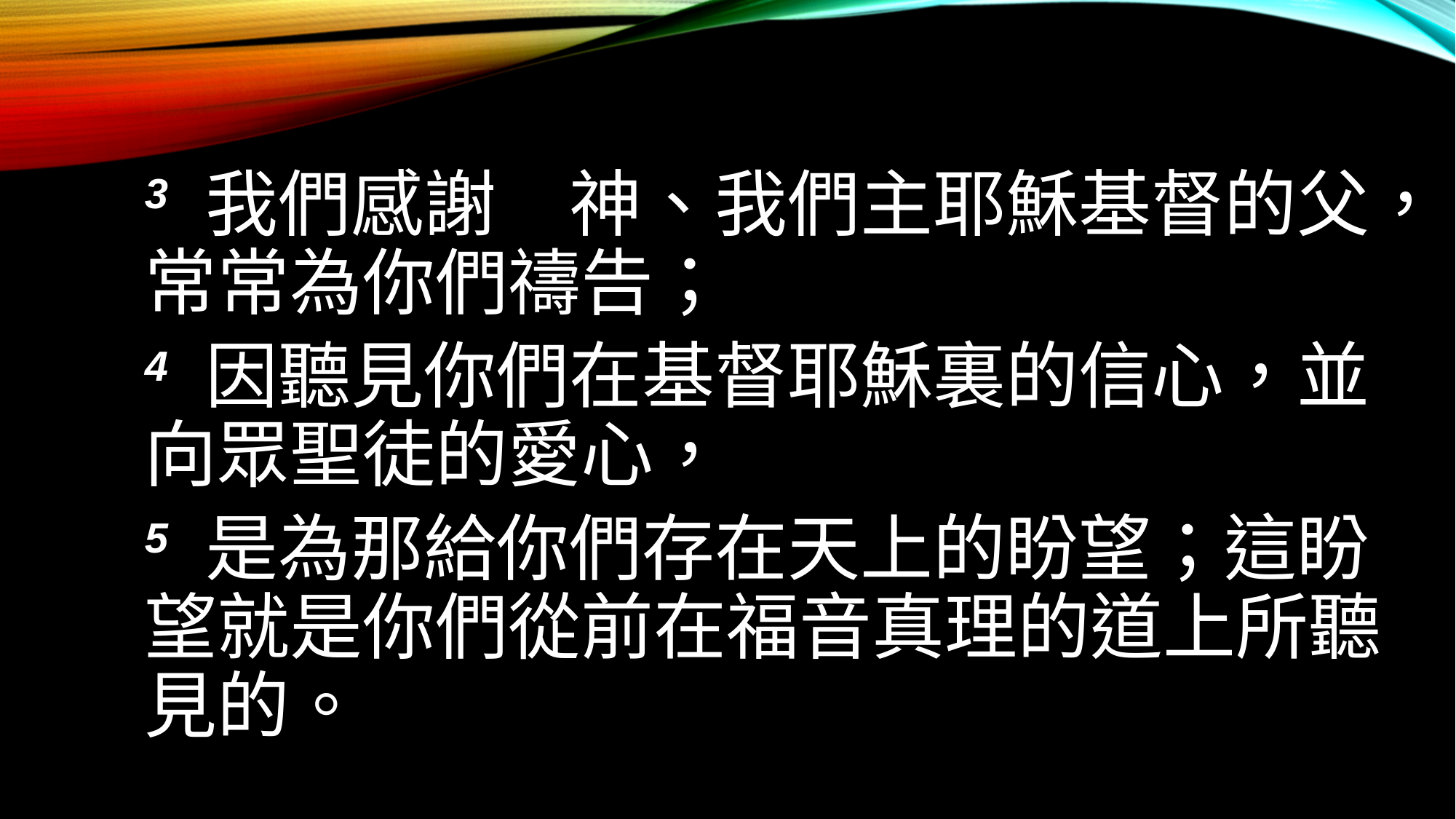

3 我們感謝　神、我們主耶穌基督的父，常常為你們禱告；
4 因聽見你們在基督耶穌裏的信心，並向眾聖徒的愛心，
5 是為那給你們存在天上的盼望；這盼望就是你們從前在福音真理的道上所聽見的。